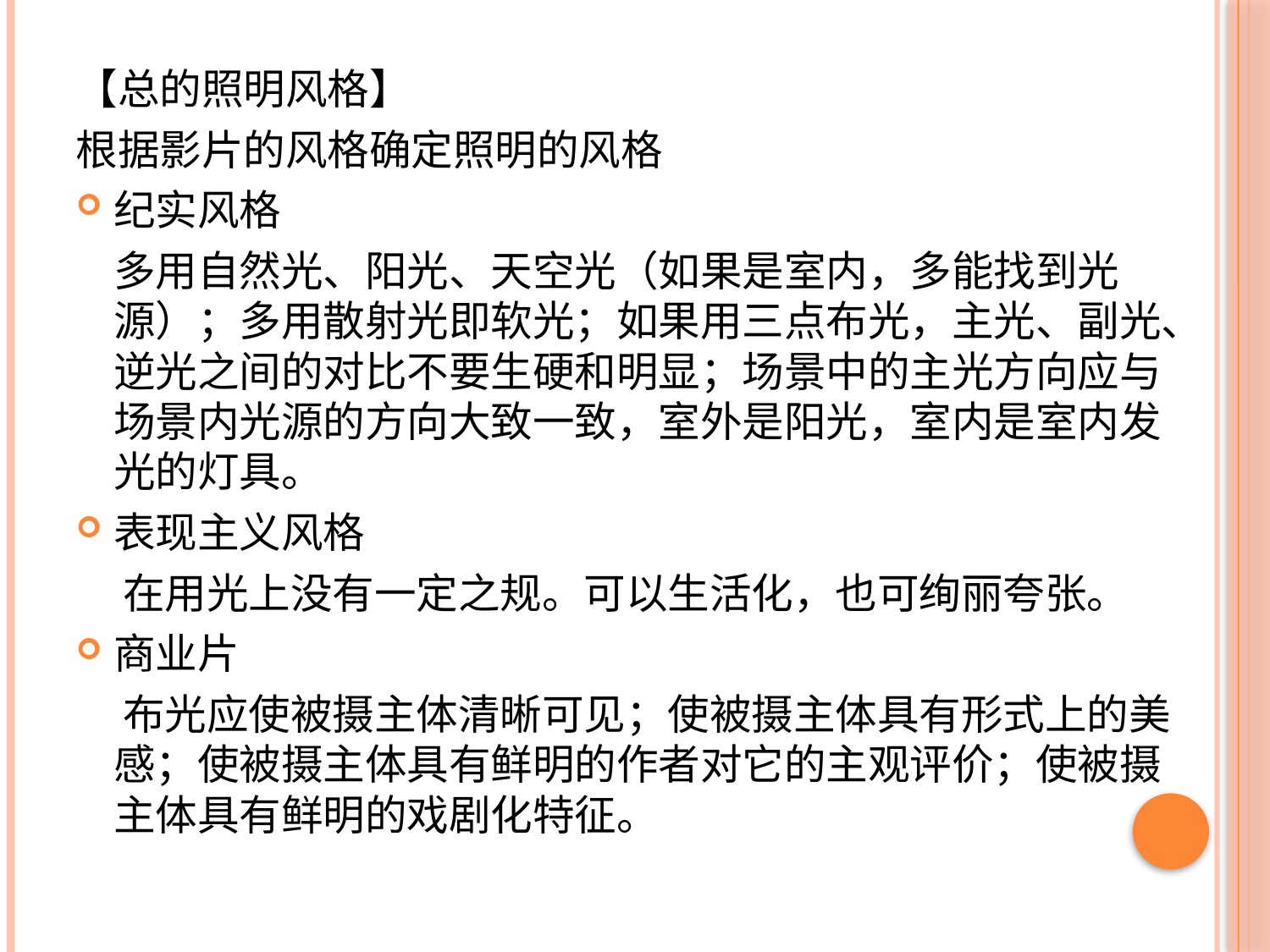

#
【总的照明风格】
根据影片的风格确定照明的风格
纪实风格
   多用自然光、阳光、天空光（如果是室内，多能找到光源）；多用散射光即软光；如果用三点布光，主光、副光、逆光之间的对比不要生硬和明显；场景中的主光方向应与场景内光源的方向大致一致，室外是阳光，室内是室内发光的灯具。
表现主义风格
    在用光上没有一定之规。可以生活化，也可绚丽夸张。
商业片
    布光应使被摄主体清晰可见；使被摄主体具有形式上的美感；使被摄主体具有鲜明的作者对它的主观评价；使被摄主体具有鲜明的戏剧化特征。